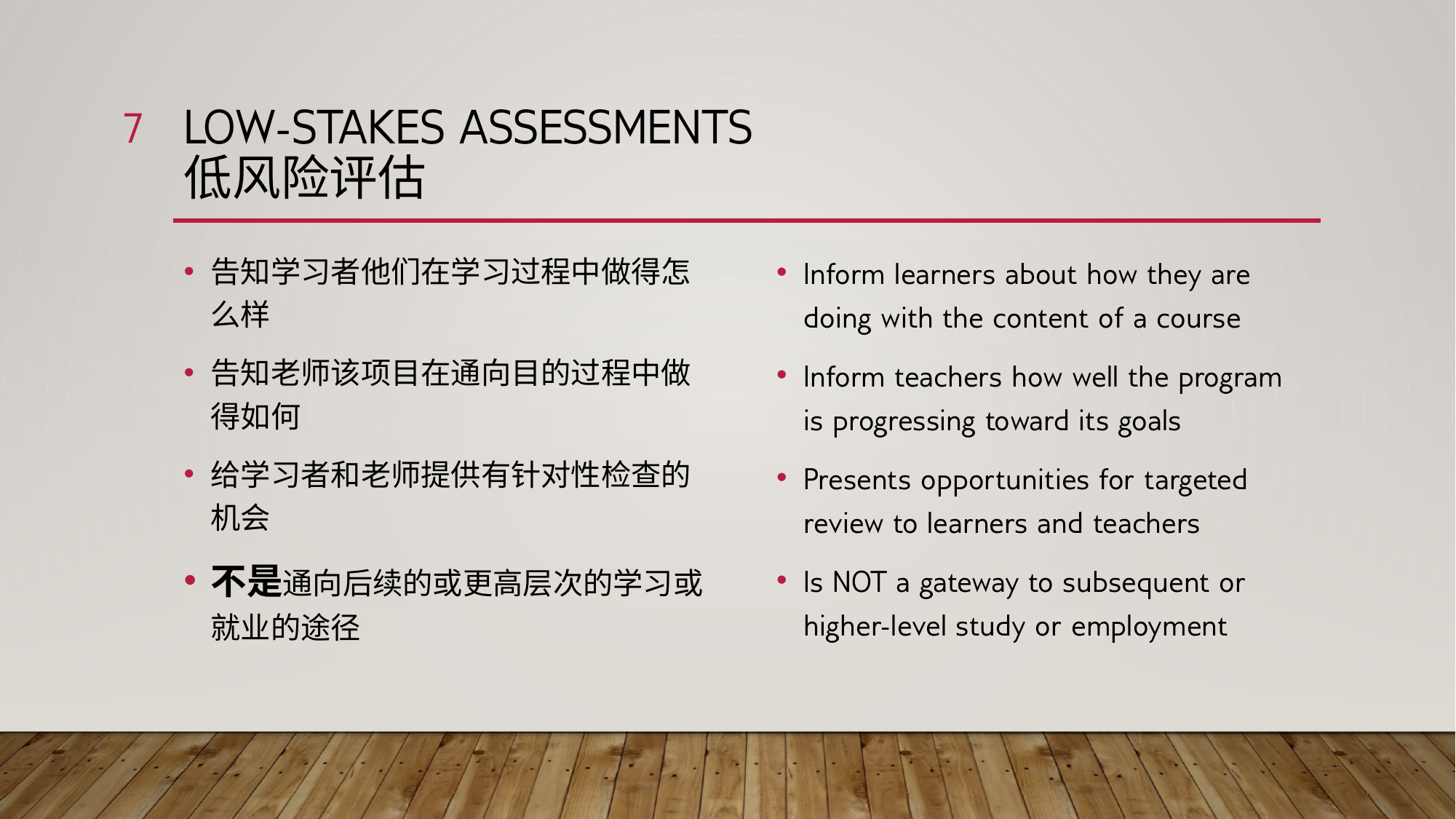

7
# Low-stakes Assessments 低风险评估
告知学习者他们在学习过程中做得怎么样
告知老师该项目在通向目的过程中做得如何
给学习者和老师提供有针对性检查的机会
不是通向后续的或更高层次的学习或就业的途径

Inform learners about how they are doing with the content of a course
Inform teachers how well the program is progressing toward its goals
Presents opportunities for targeted review to learners and teachers
Is NOT a gateway to subsequent or higher-level study or employment